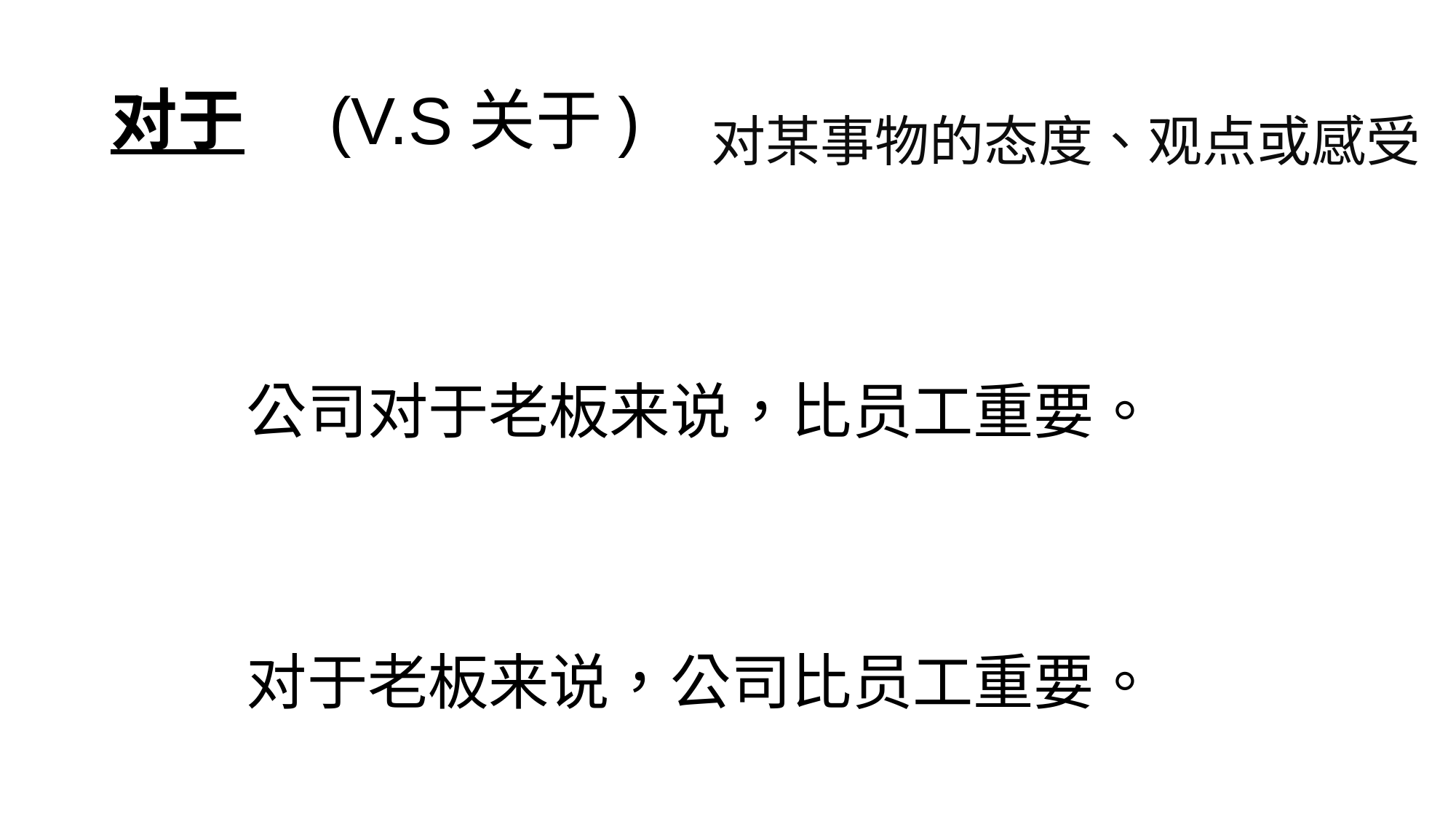

# 对于	(V.S关于)
对某事物的态度、观点或感受
公司对于老板来说，比员工重要。
对于老板来说，公司比员工重要。